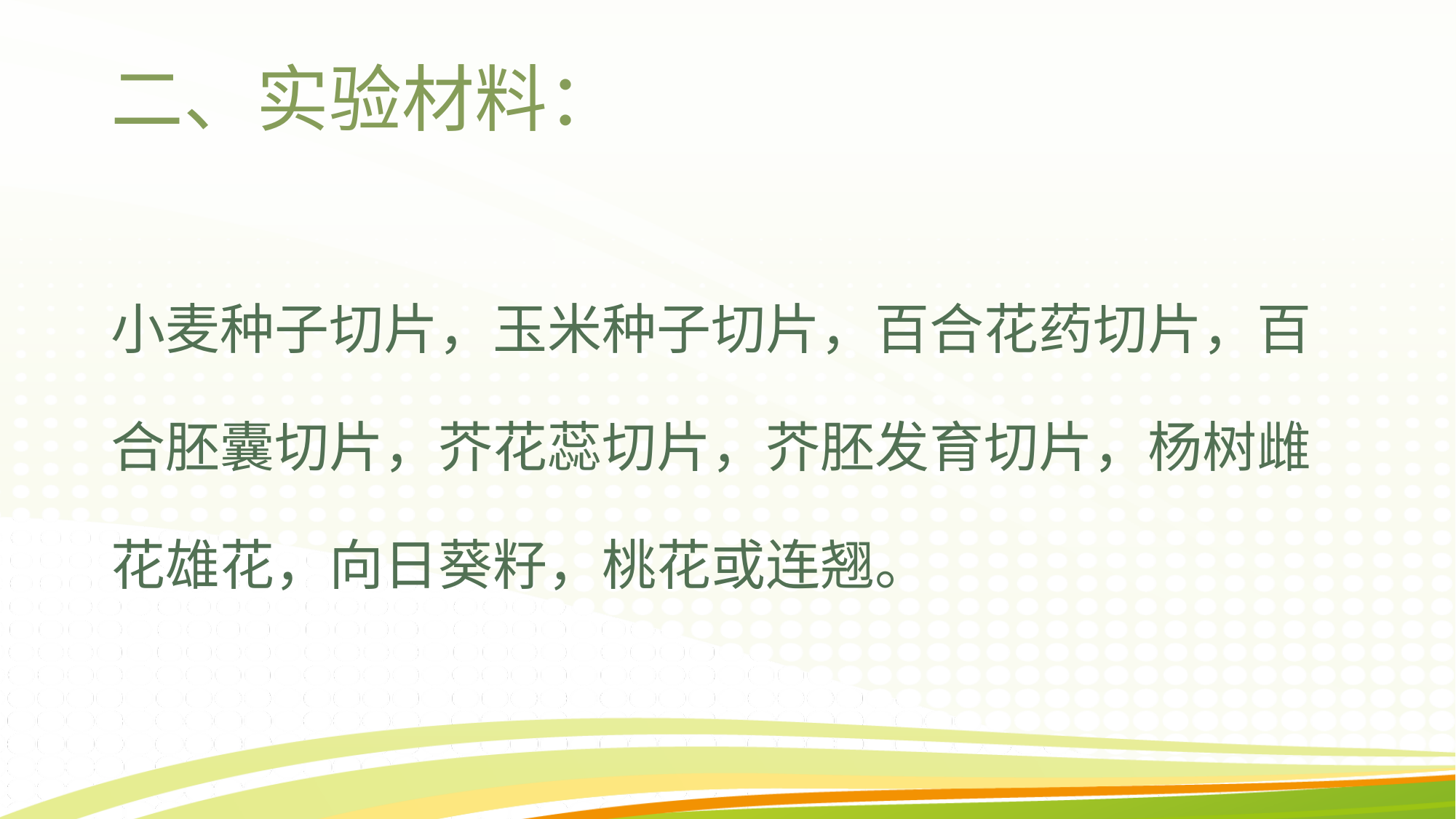

# 二、实验材料：

小麦种子切片，玉米种子切片，百合花药切片，百合胚囊切片，芥花蕊切片，芥胚发育切片，杨树雌花雄花，向日葵籽，桃花或连翘。